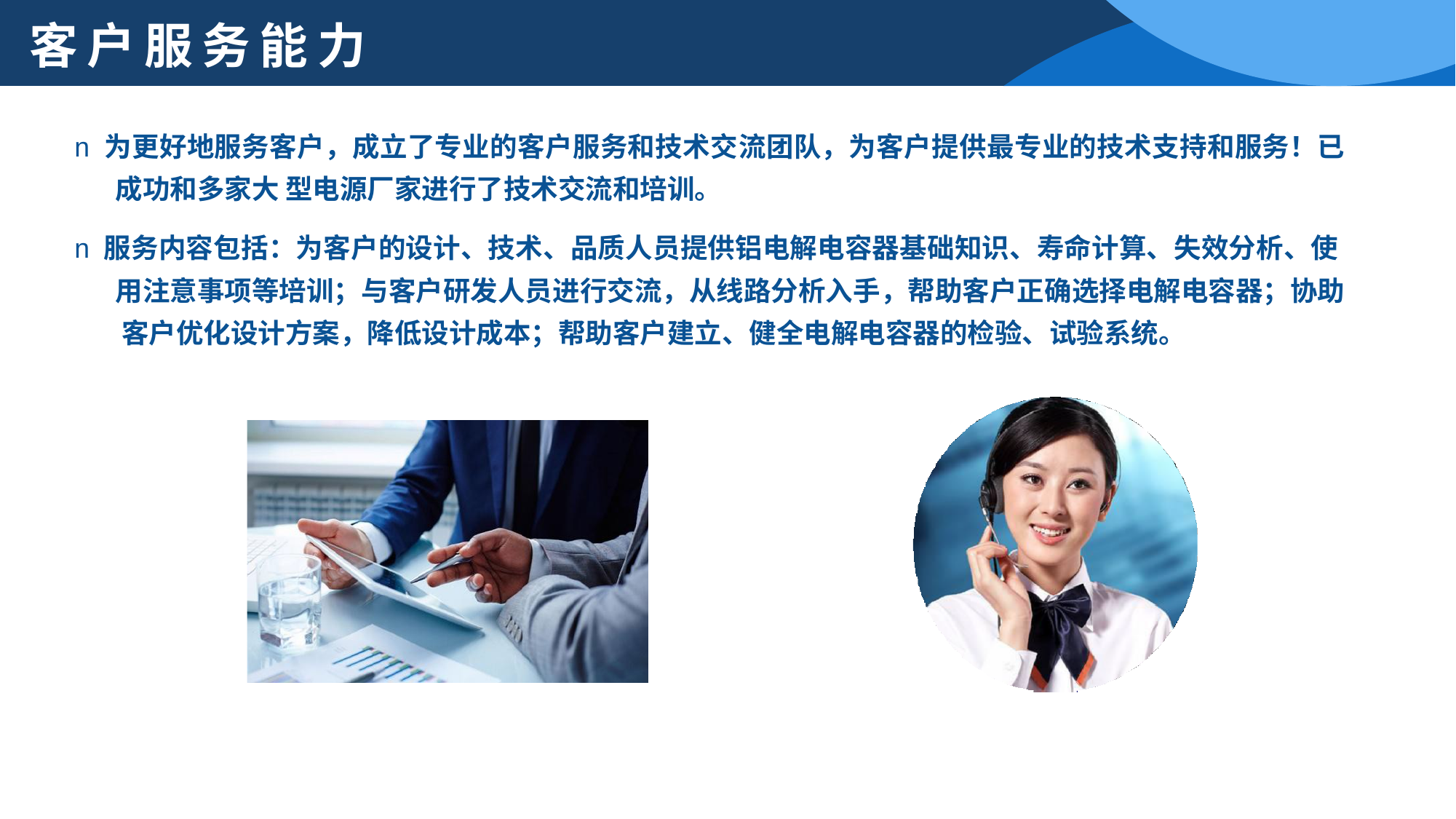

客户服务能力
n 为更好地服务客户，成立了专业的客户服务和技术交流团队，为客户提供最专业的技术支持和服务！已成功和多家大 型电源厂家进行了技术交流和培训。
n 服务内容包括：为客户的设计、技术、品质人员提供铝电解电容器基础知识、寿命计算、失效分析、使  用注意事项等培训；与客户研发人员进行交流，从线路分析入手，帮助客户正确选择电解电容器；协助  客户优化设计方案，降低设计成本；帮助客户建立、健全电解电容器的检验、试验系统。